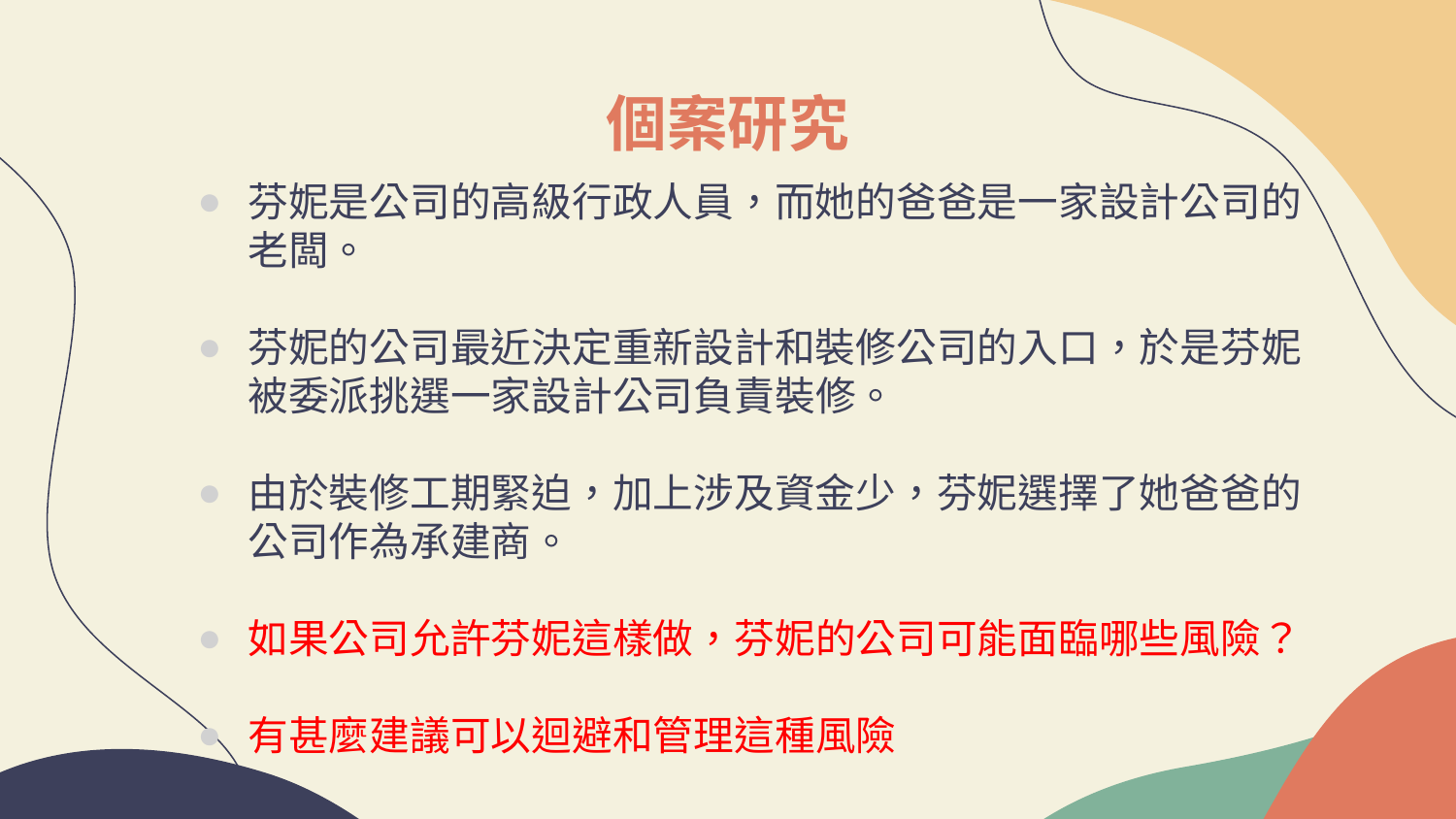

# 個案研究
芬妮是公司的高級行政人員，而她的爸爸是一家設計公司的老闆。

芬妮的公司最近決定重新設計和裝修公司的入口，於是芬妮被委派挑選一家設計公司負責裝修。

由於裝修工期緊迫，加上涉及資金少，芬妮選擇了她爸爸的公司作為承建商。

如果公司允許芬妮這樣做，芬妮的公司可能面臨哪些風險？

有甚麼建議可以迴避和管理這種風險